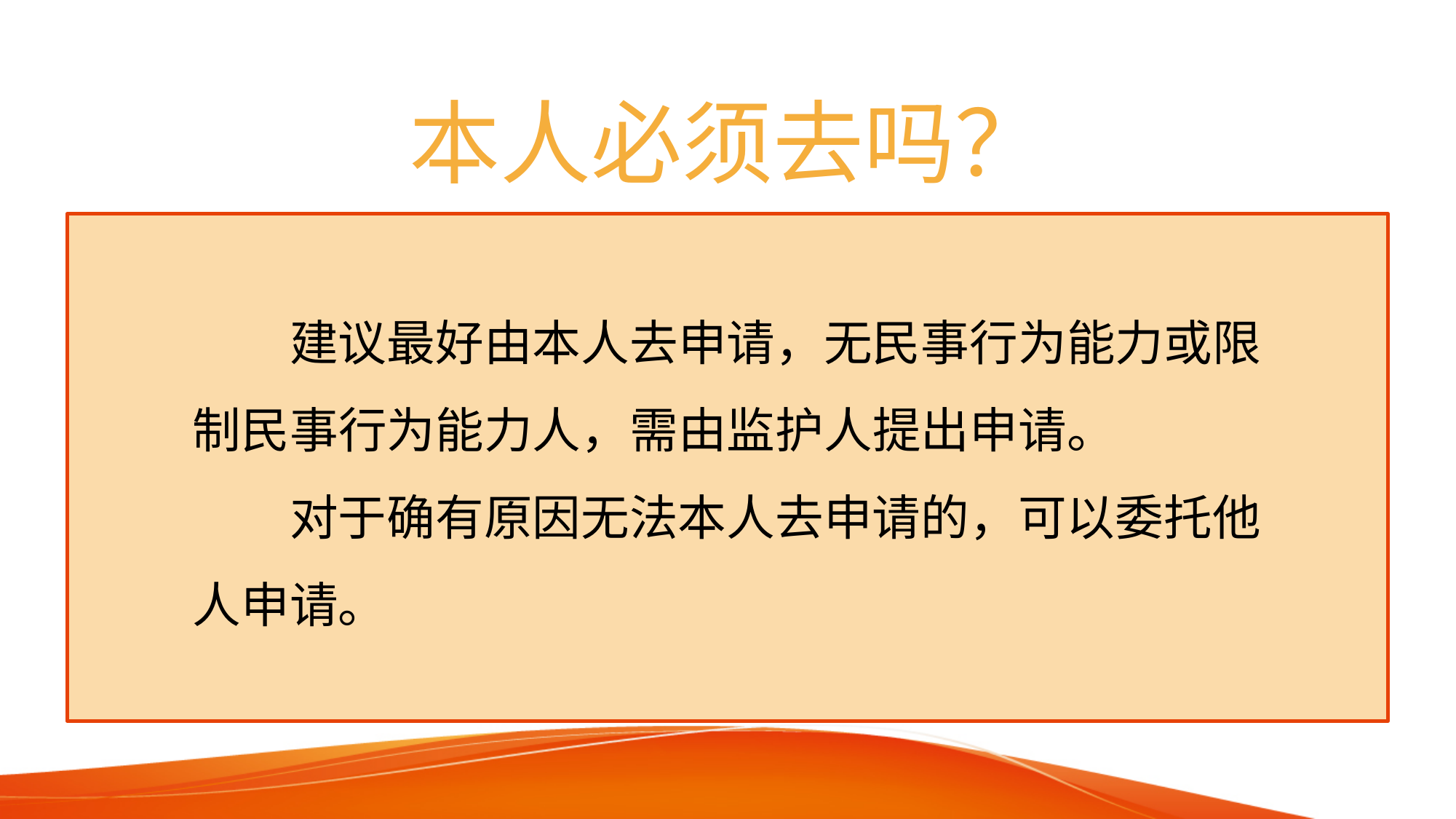

本人必须去吗？

建议最好由本人去申请，无民事行为能力或限制民事行为能力人，需由监护人提出申请。
对于确有原因无法本人去申请的，可以委托他人申请。